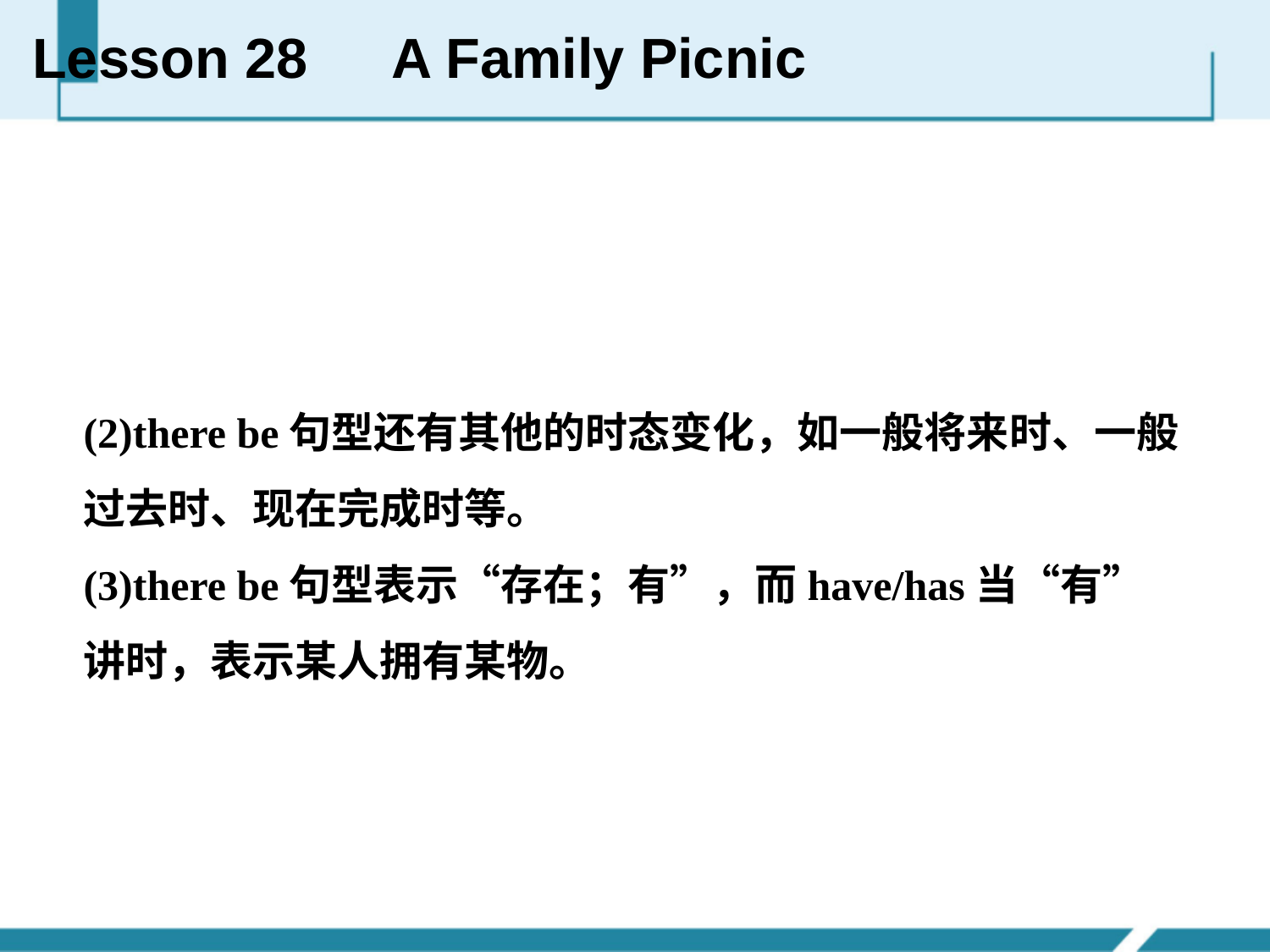

Lesson 28　A Family Picnic
(2)there be句型还有其他的时态变化，如一般将来时、一般过去时、现在完成时等。
(3)there be句型表示“存在；有”，而have/has当“有”讲时，表示某人拥有某物。